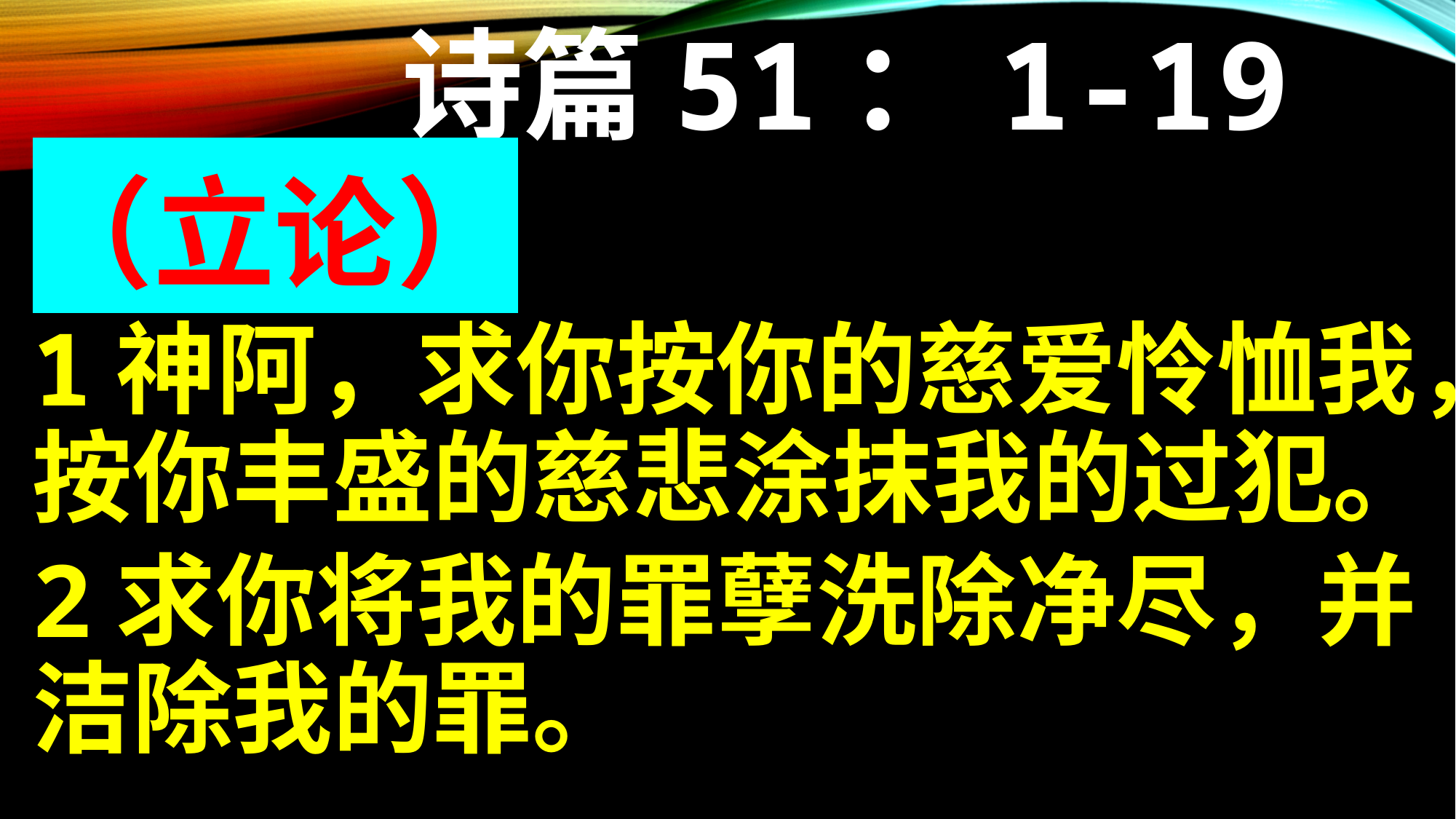

# 诗篇51：1-19
（立论）
1神阿，求你按你的慈爱怜恤我，按你丰盛的慈悲涂抹我的过犯。
2求你将我的罪孽洗除净尽，并洁除我的罪。